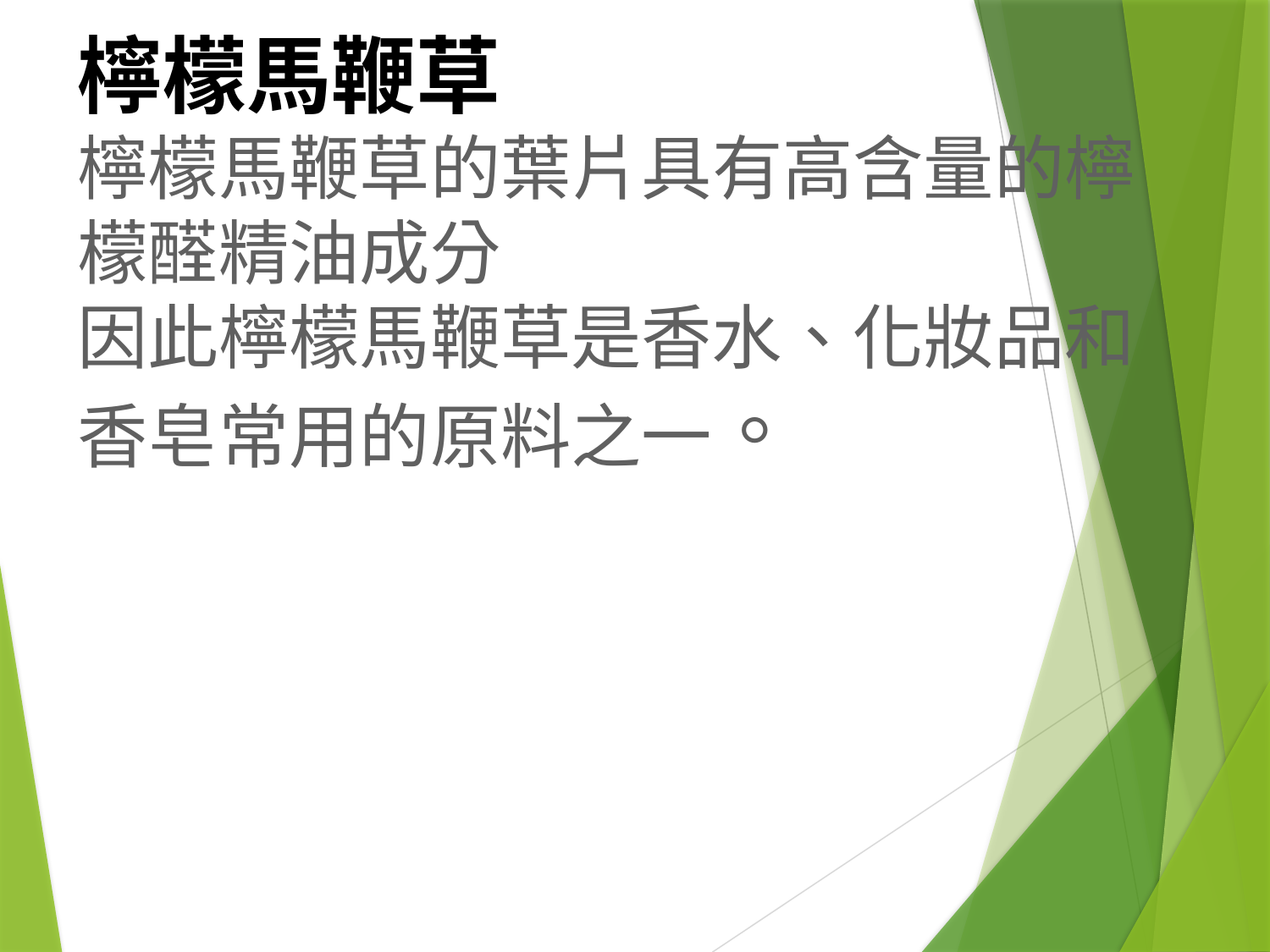

檸檬馬鞭草
檸檬馬鞭草的葉片具有高含量的檸檬醛精油成分
因此檸檬馬鞭草是香水、化妝品和香皂常用的原料之一。
#